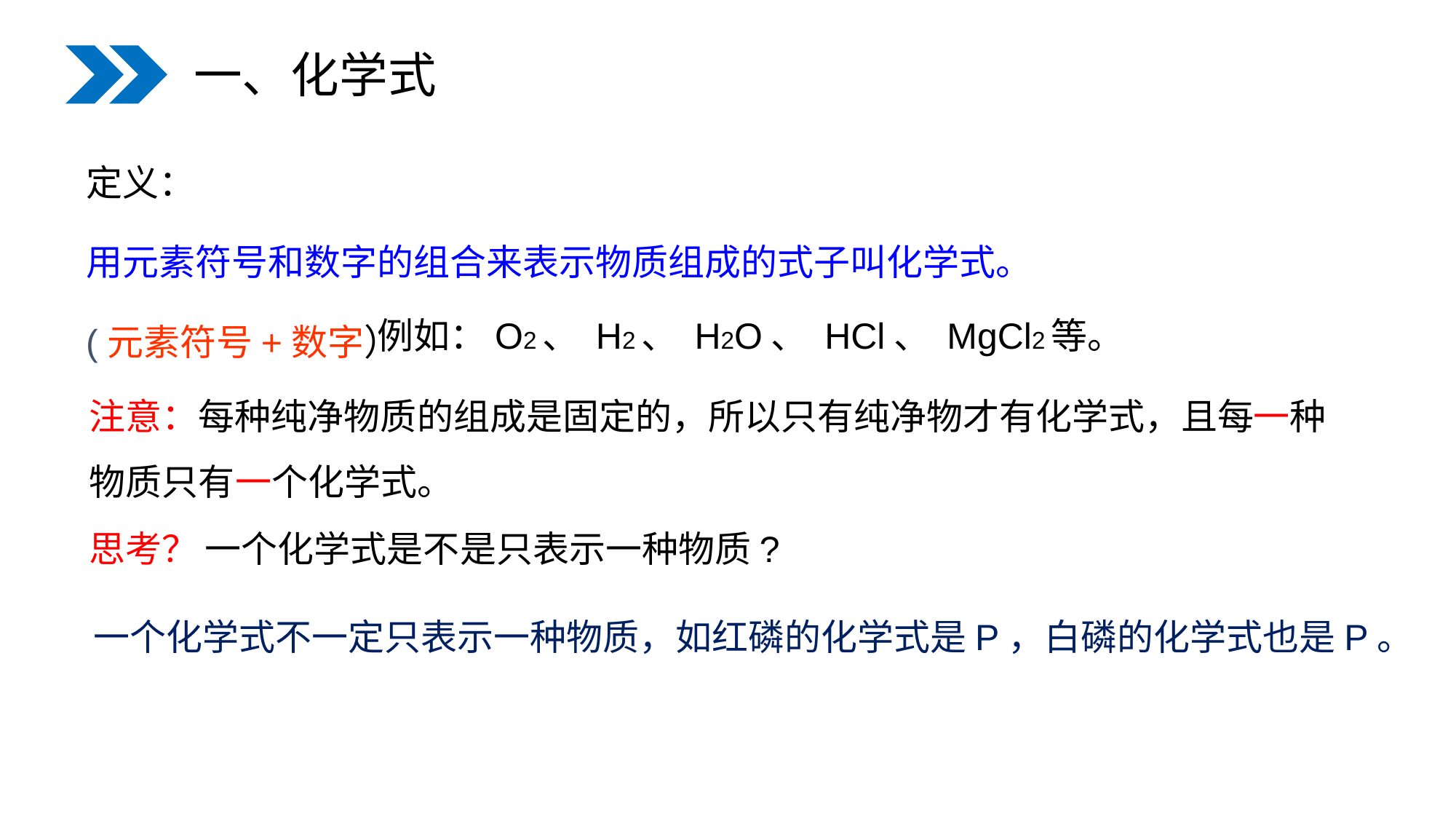

一、化学式
定义：
用元素符号和数字的组合来表示物质组成的式子叫化学式。
(元素符号+数字）

例如：O2、 H2、 H2O、 HCl、 MgCl2等。
注意：每种纯净物质的组成是固定的，所以只有纯净物才有化学式，且每一种物质只有一个化学式。
思考？
一个化学式是不是只表示一种物质?
一个化学式不一定只表示一种物质，如红磷的化学式是P，白磷的化学式也是P。